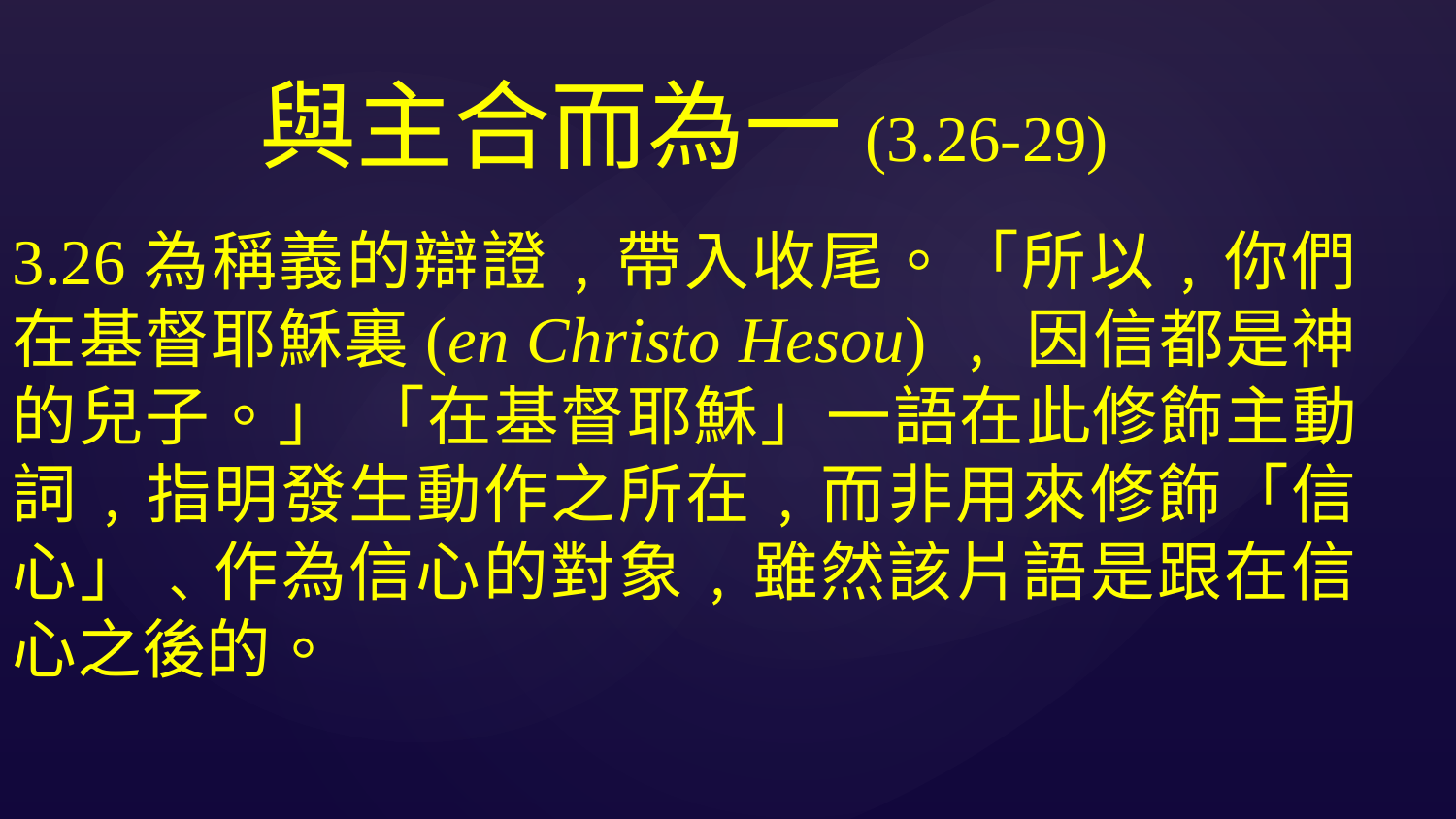

與主合而為一(3.26-29)

3.26為稱義的辯證﹐帶入收尾。「所以﹐你們在基督耶穌裏(en Christo Hesou) ﹐因信都是神的兒子。」 「在基督耶穌」一語在此修飾主動詞﹐指明發生動作之所在﹐而非用來修飾「信心」﹑作為信心的對象﹐雖然該片語是跟在信心之後的。